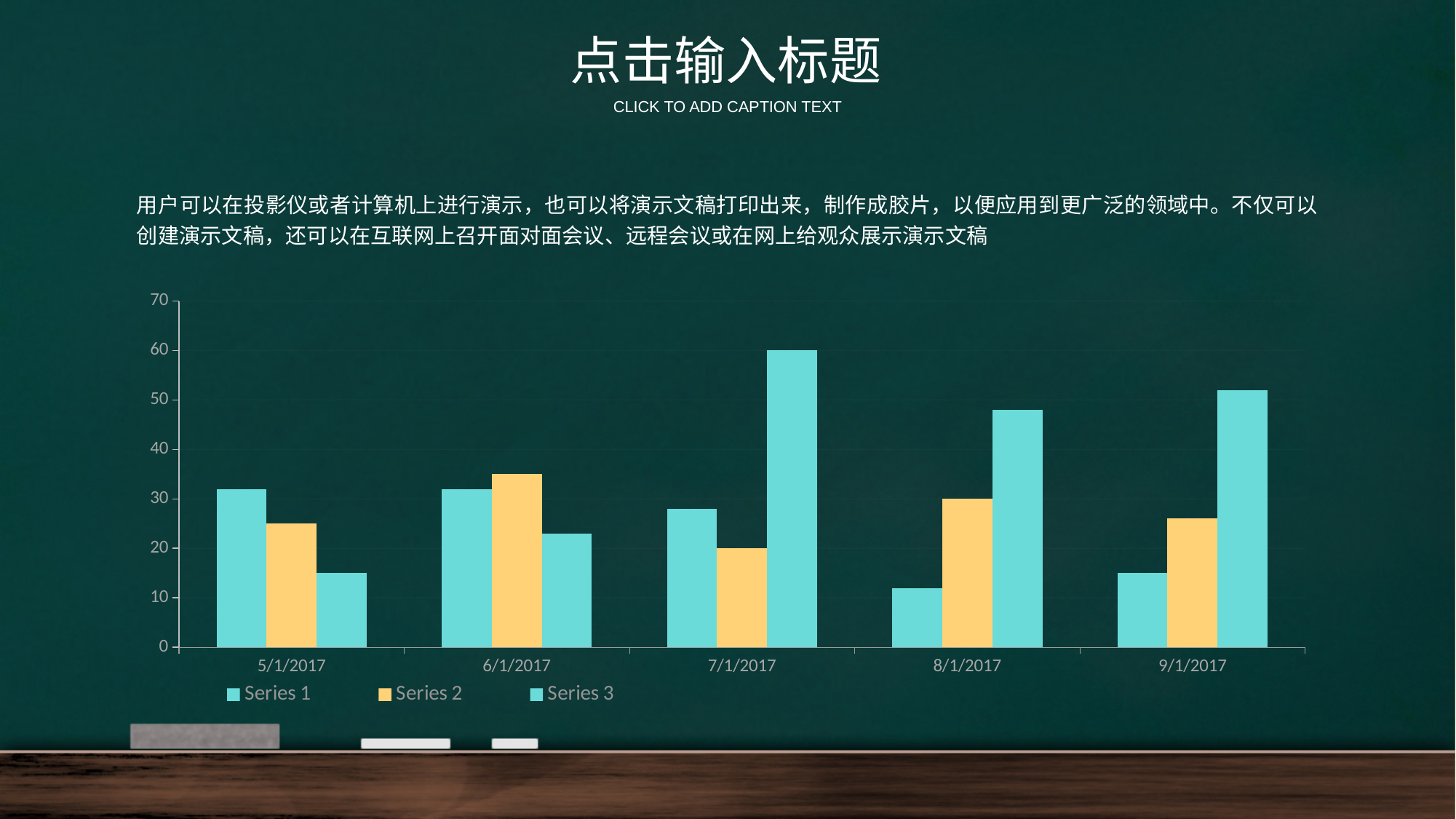

点击输入标题
CLICK TO ADD CAPTION TEXT
用户可以在投影仪或者计算机上进行演示，也可以将演示文稿打印出来，制作成胶片，以便应用到更广泛的领域中。不仅可以创建演示文稿，还可以在互联网上召开面对面会议、远程会议或在网上给观众展示演示文稿

### Chart

| Category | Series 1 | Series 2 | Series 3 |
|---|---|---|---|
| 42856 | 32.0 | 25.0 | 15.0 |
| 42887 | 32.0 | 35.0 | 23.0 |
| 42917 | 28.0 | 20.0 | 60.0 |
| 42948 | 12.0 | 30.0 | 48.0 |
| 42979 | 15.0 | 26.0 | 52.0 |